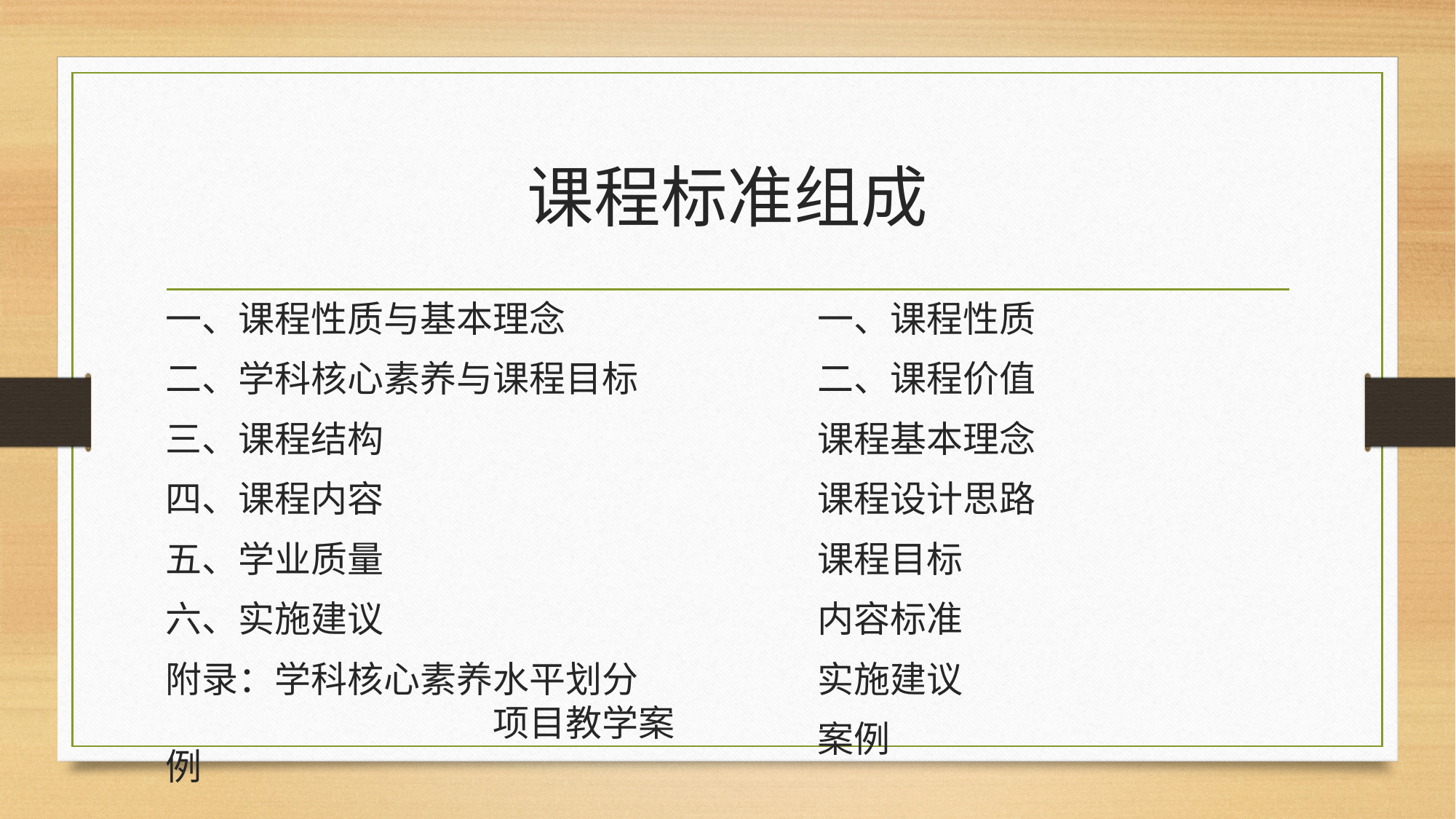

# 课程标准组成
一、课程性质与基本理念
二、学科核心素养与课程目标
三、课程结构
四、课程内容
五、学业质量
六、实施建议
附录：学科核心素养水平划分	           		项目教学案例

一、课程性质
二、课程价值
课程基本理念
课程设计思路
课程目标
内容标准
实施建议
案例